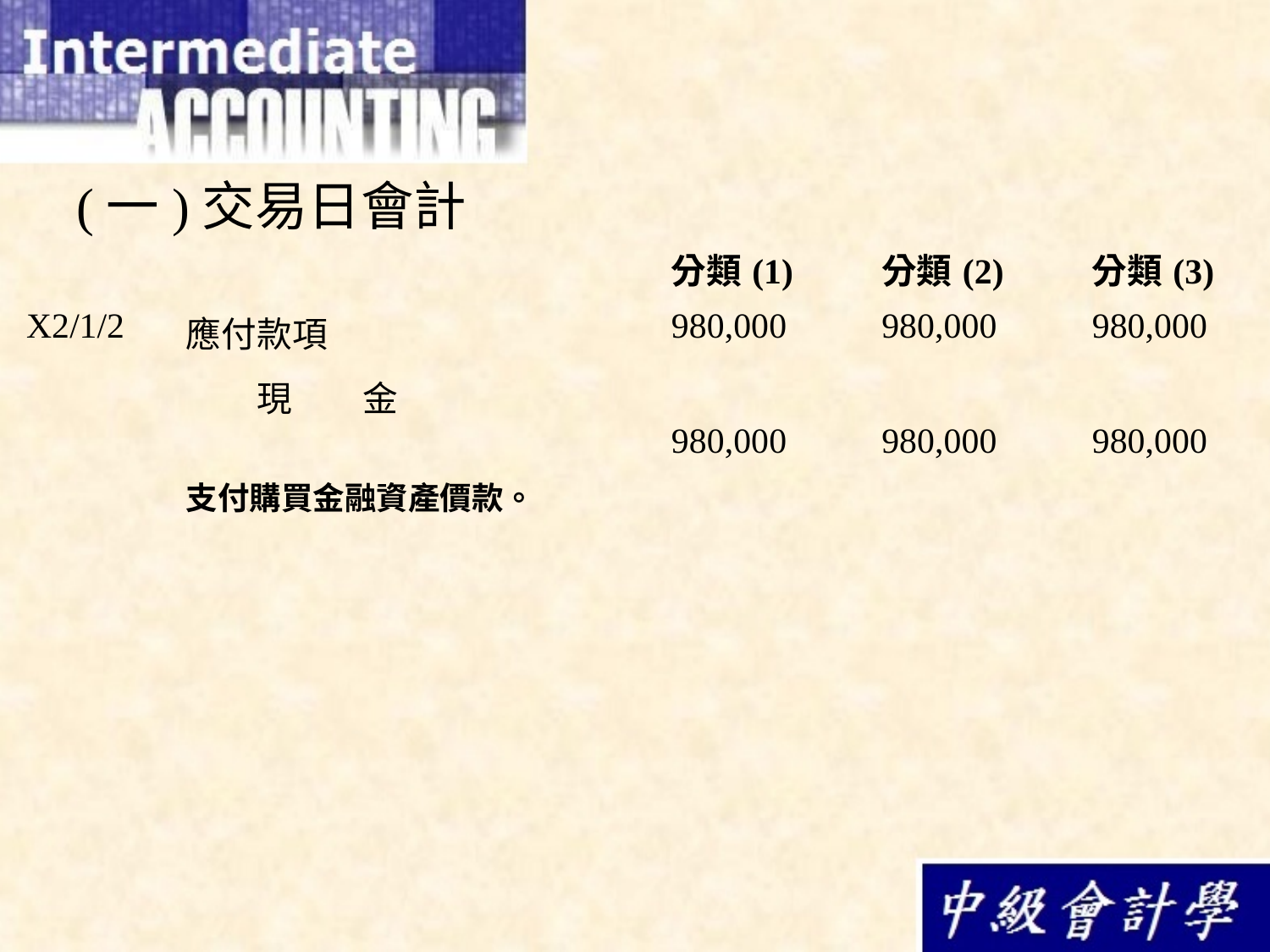

(一)交易日會計

|  |  | 分類(1) |  | 分類(2) |  | 分類(3) |
| --- | --- | --- | --- | --- | --- | --- |
| X2/1/2 | 應付款項 | 980,000 |  | 980,000 |  | 980,000 |
|  | 現　　金 | 980,000 |  | 980,000 |  | 980,000 |
|  | 支付購買金融資產價款。 |  |  |  |  |  |